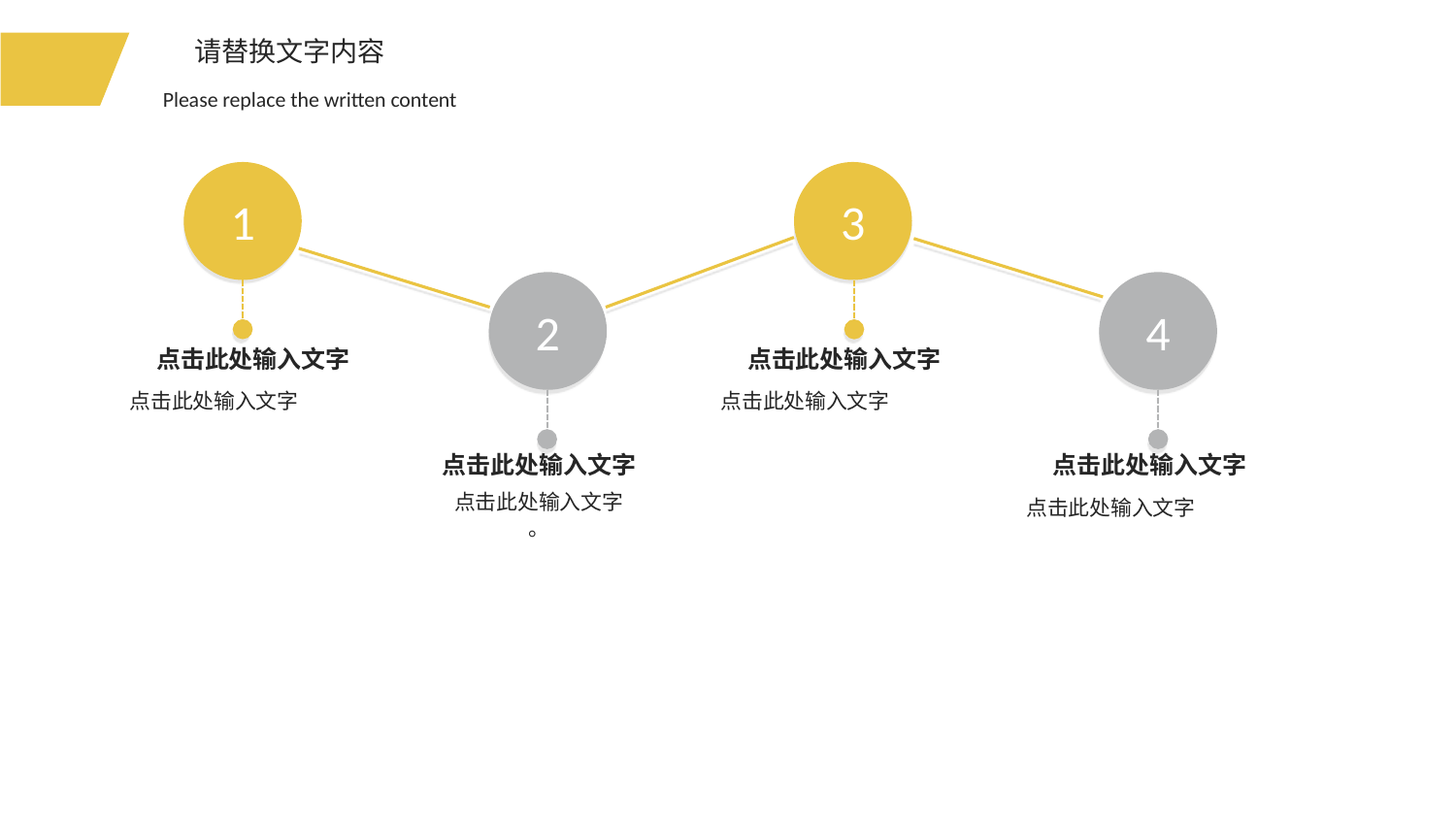

请替换文字内容

Please replace the written content
1
3
2
4
点击此处输入文字
点击此处输入文字
点击此处输入文字
点击此处输入文字
点击此处输入文字
点击此处输入文字
点击此处输入文字
。
点击此处输入文字